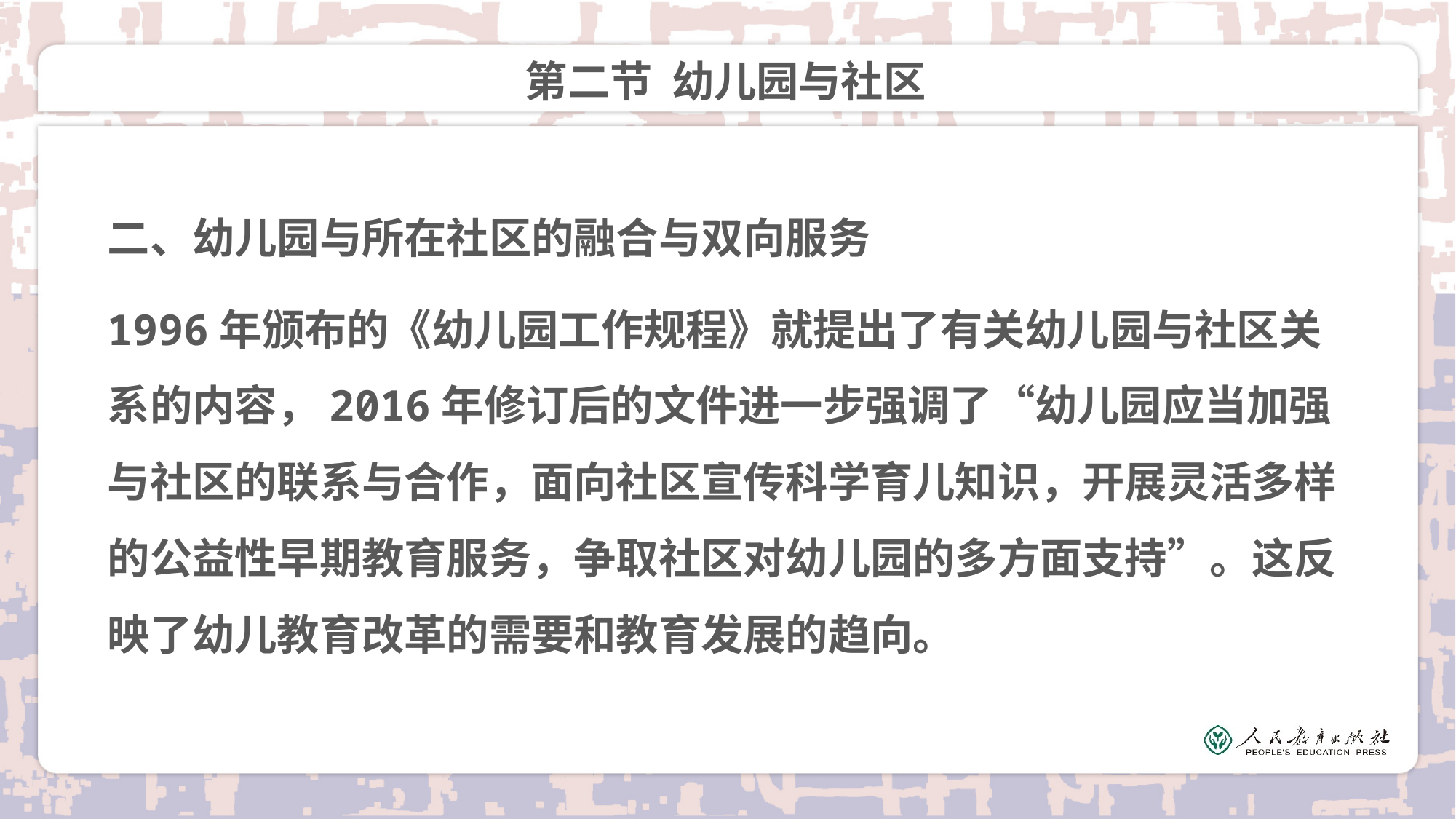

# 第二节  幼儿园与社区
二、幼儿园与所在社区的融合与双向服务
1996年颁布的《幼儿园工作规程》就提出了有关幼儿园与社区关系的内容，2016年修订后的文件进一步强调了“幼儿园应当加强与社区的联系与合作，面向社区宣传科学育儿知识，开展灵活多样的公益性早期教育服务，争取社区对幼儿园的多方面支持”。这反映了幼儿教育改革的需要和教育发展的趋向。